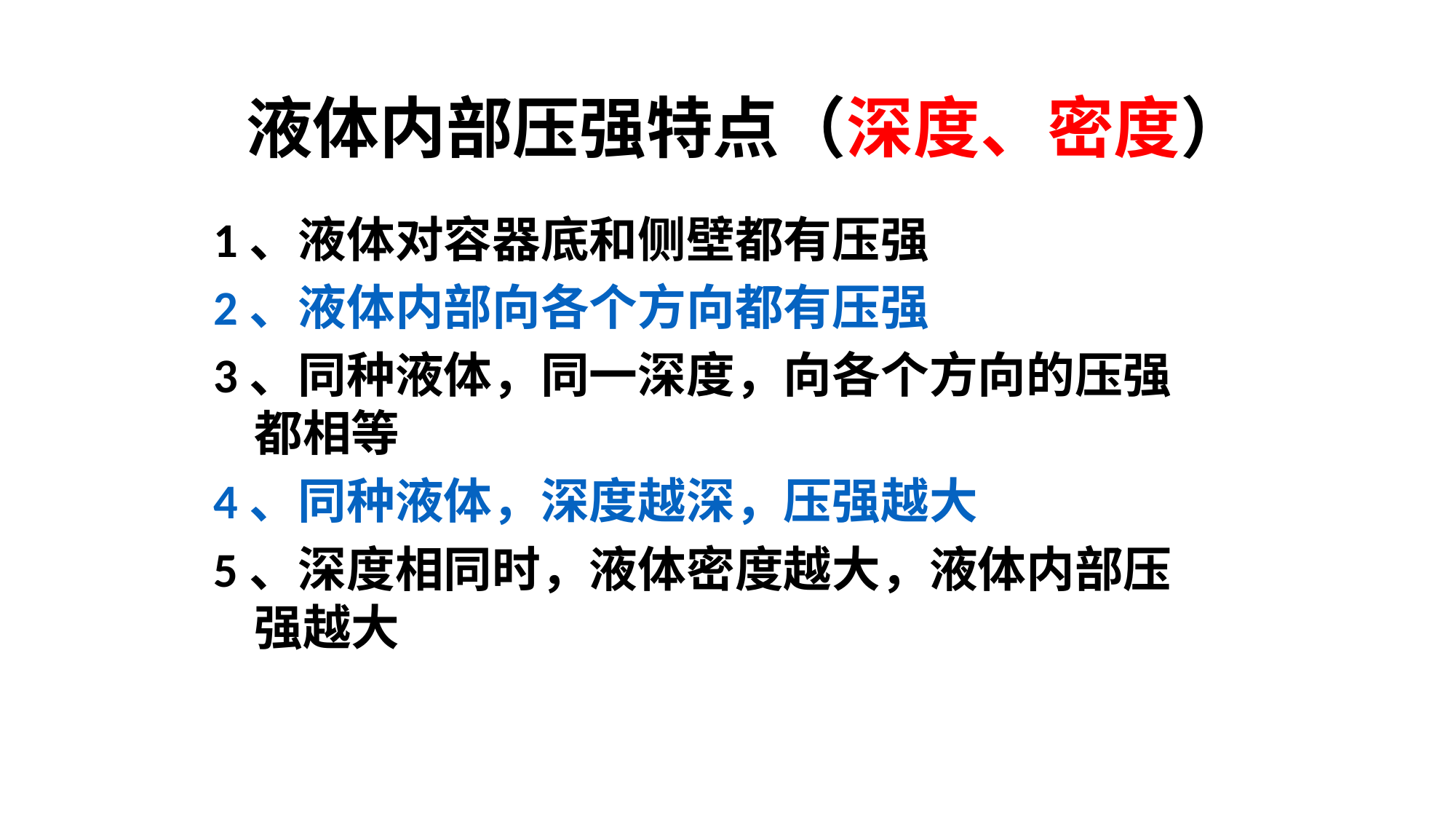

液体内部压强特点（深度、密度）
1、液体对容器底和侧壁都有压强
2、液体内部向各个方向都有压强
3、同种液体，同一深度，向各个方向的压强都相等
4、同种液体，深度越深，压强越大
5、深度相同时，液体密度越大，液体内部压强越大